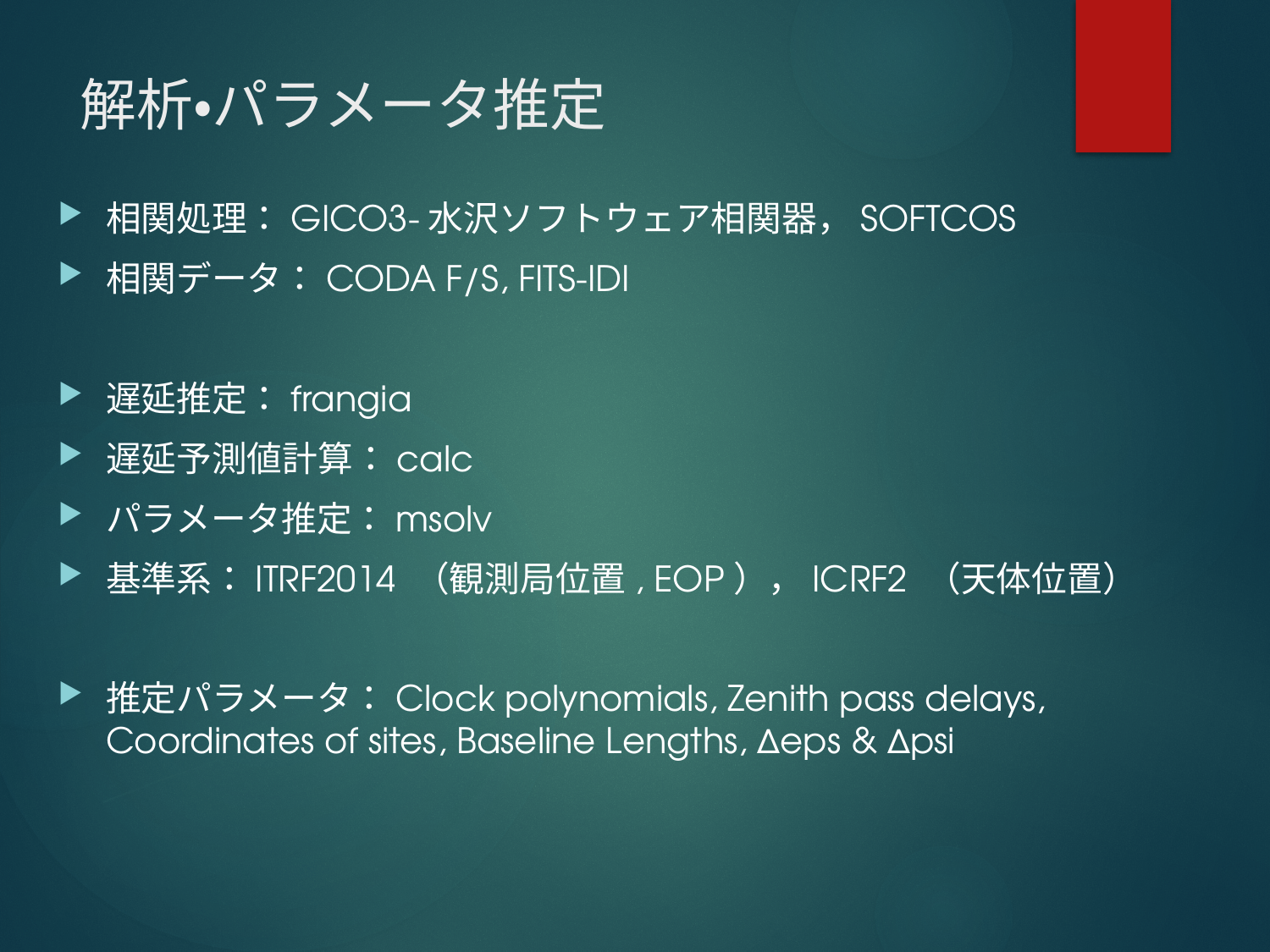

# 解析・パラメータ推定
相関処理：GICO3-水沢ソフトウェア相関器，SOFTCOS
相関データ：CODA F/S, FITS-IDI

遅延推定：frangia
遅延予測値計算：calc
パラメータ推定：msolv
基準系：ITRF2014 （観測局位置, EOP），ICRF2 （天体位置）

推定パラメータ：Clock polynomials, Zenith pass delays, Coordinates of sites, Baseline Lengths, Δeps & Δpsi